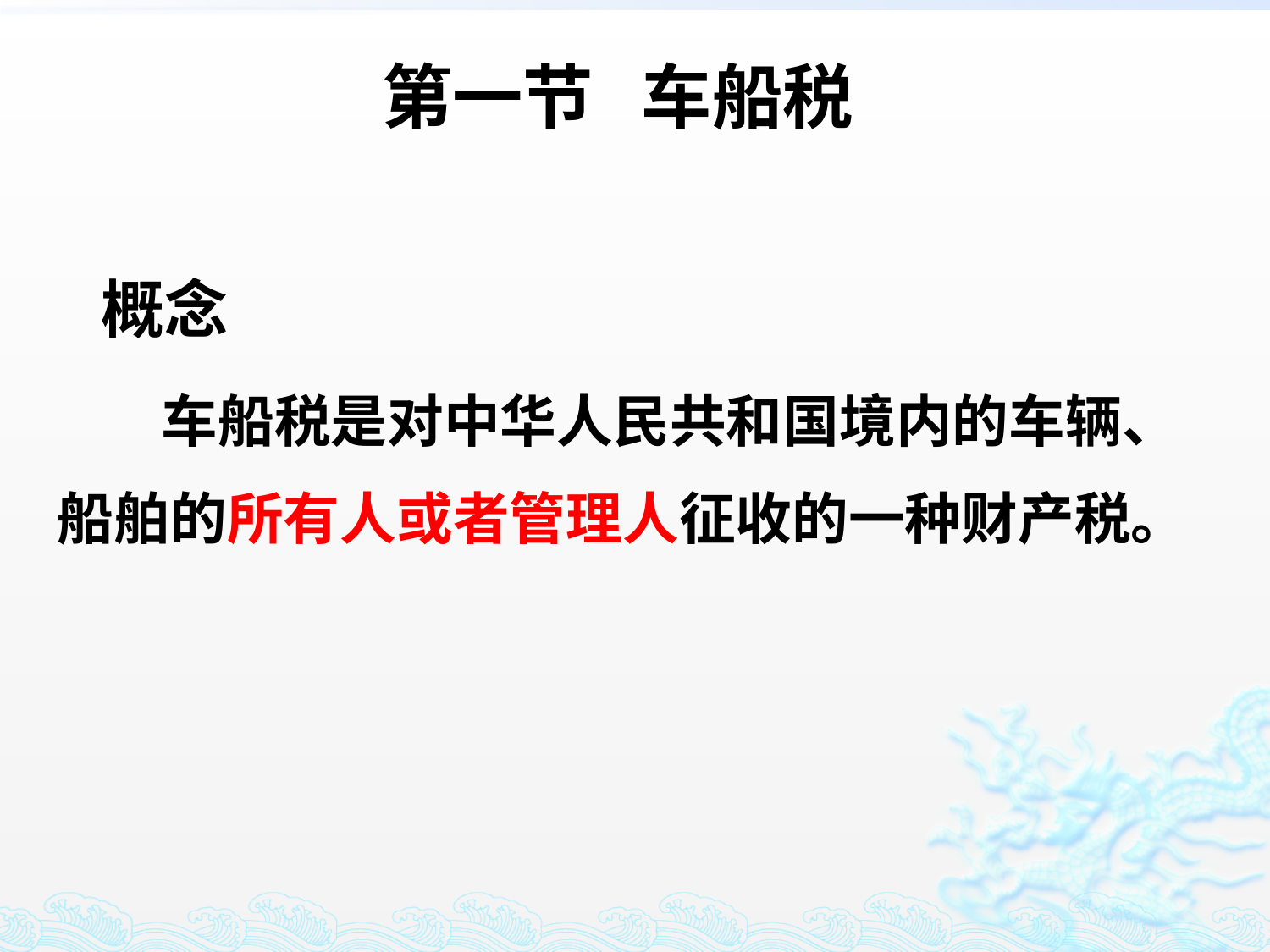

第一节   车船税

  概念
       车船税是对中华人民共和国境内的车辆、船舶的所有人或者管理人征收的一种财产税。